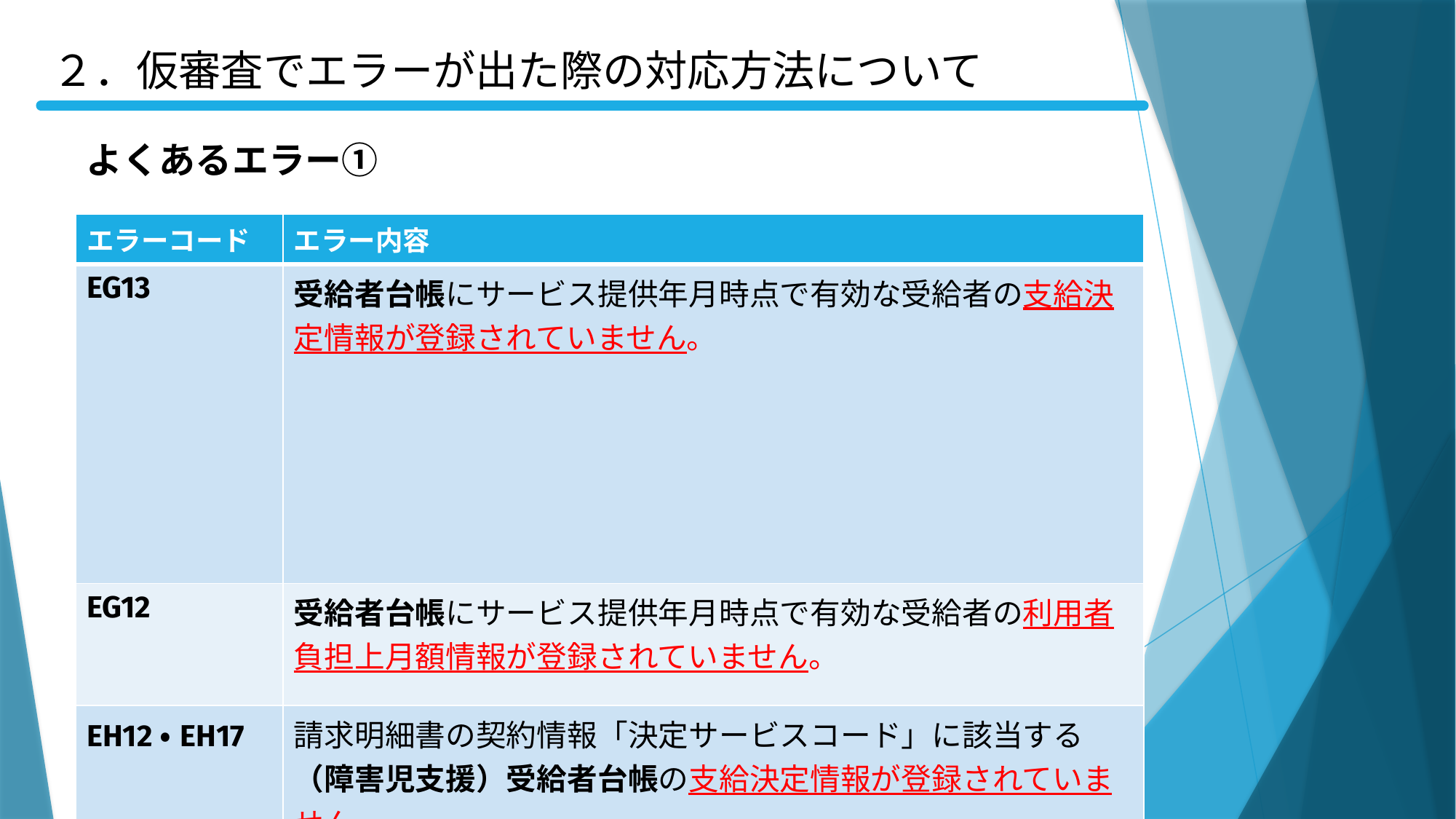

２．仮審査でエラーが出た際の対応方法について
よくあるエラー①
| エラーコード | エラー内容 |
| --- | --- |
| EG13 | 受給者台帳にサービス提供年月時点で有効な受給者の支給決定情報が登録されていません。 |
| EG12 | 受給者台帳にサービス提供年月時点で有効な受給者の利用者負担上月額情報が登録されていません。 |
| EH12・EH17 | 請求明細書の契約情報「決定サービスコード」に該当する（障害児支援）受給者台帳の支給決定情報が登録されていません。 |
6